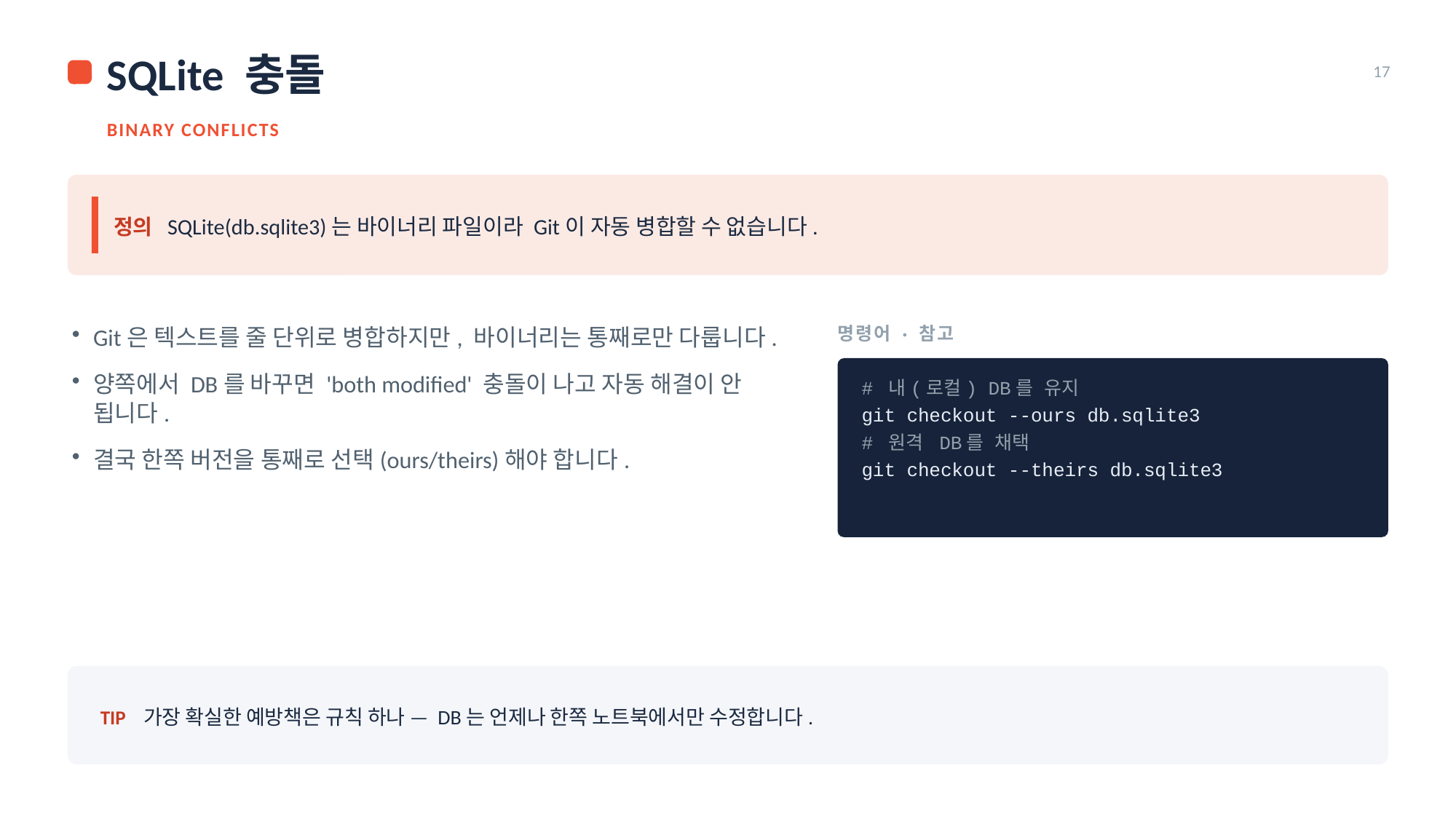

SQLite 충돌
17

BINARY CONFLICTS

정의  SQLite(db.sqlite3)는 바이너리 파일이라 Git이 자동 병합할 수 없습니다.

명령어 · 참고
Git은 텍스트를 줄 단위로 병합하지만, 바이너리는 통째로만 다룹니다.
양쪽에서 DB를 바꾸면 'both modified' 충돌이 나고 자동 해결이 안 됩니다.
결국 한쪽 버전을 통째로 선택(ours/theirs)해야 합니다.

# 내(로컬) DB를 유지
git checkout --ours db.sqlite3
# 원격 DB를 채택
git checkout --theirs db.sqlite3

TIP   가장 확실한 예방책은 규칙 하나 — DB는 언제나 한쪽 노트북에서만 수정합니다.